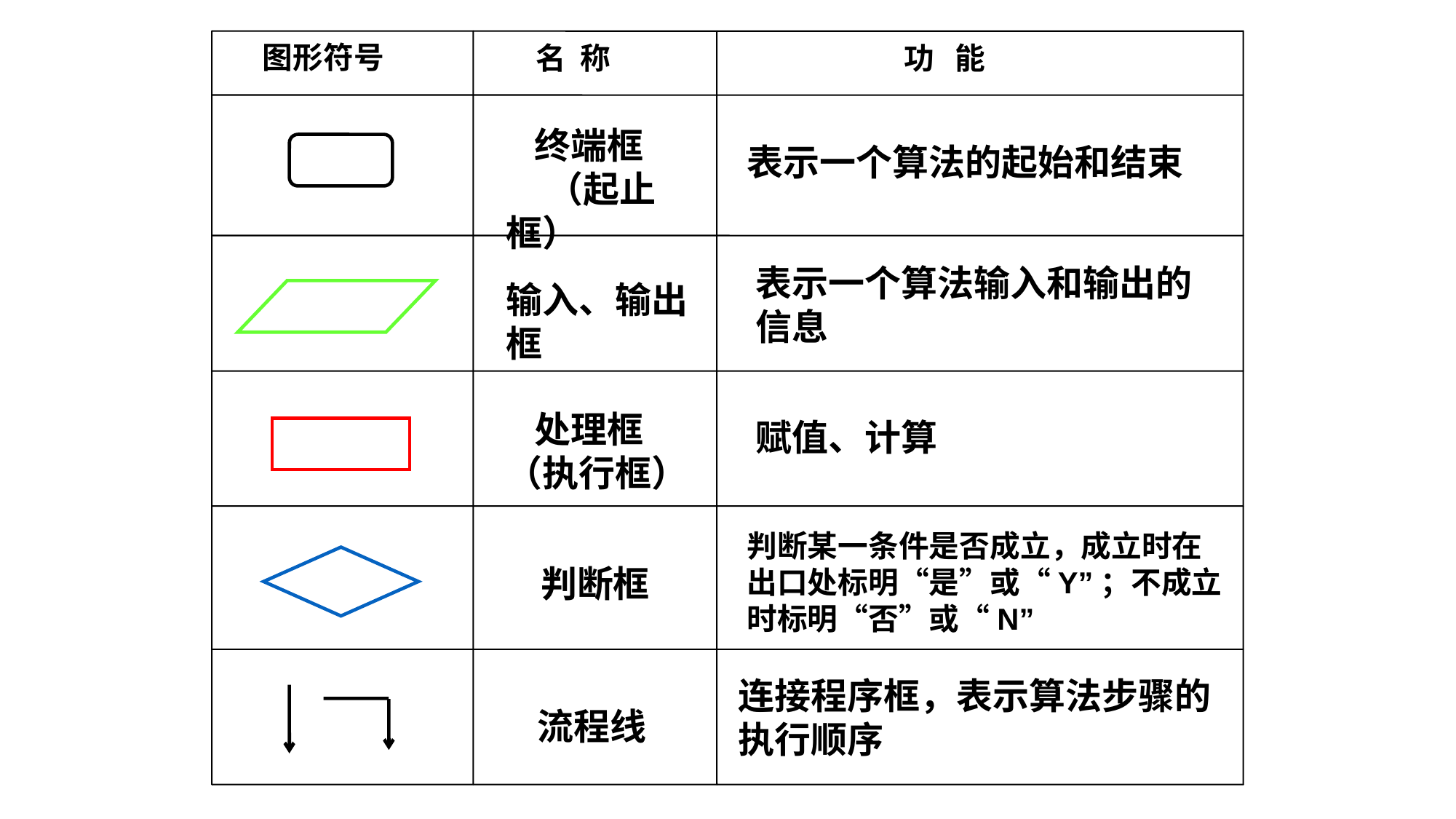

图形符号
名  称
功   能

   终端框             （起止框）

表示一个算法的起始和结束
表示一个算法输入和输出的信息
输入、输出框

   处理框 （执行框）
赋值、计算

判断某一条件是否成立，成立时在出口处标明“是”或“Y”；不成立时标明“否”或“N”

判断框
连接程序框，表示算法步骤的执行顺序

流程线